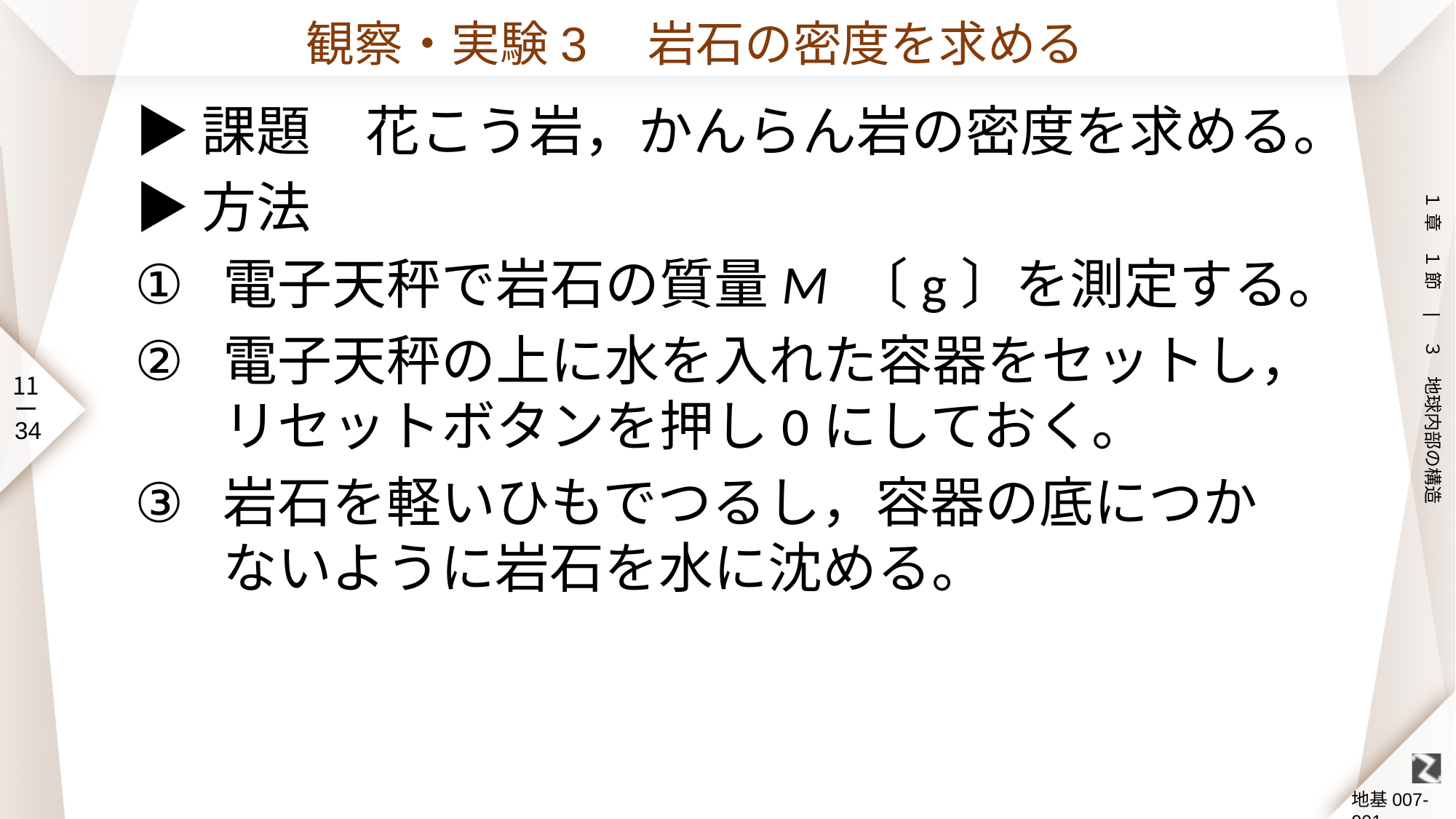

# 観察・実験3　岩石の密度を求める
▶課題　花こう岩，かんらん岩の密度を求める。
▶方法
電子天秤で岩石の質量M 〔g〕を測定する。
電子天秤の上に水を入れた容器をセットし，リセットボタンを押し0にしておく。
岩石を軽いひもでつるし，容器の底につかないように岩石を水に沈める。